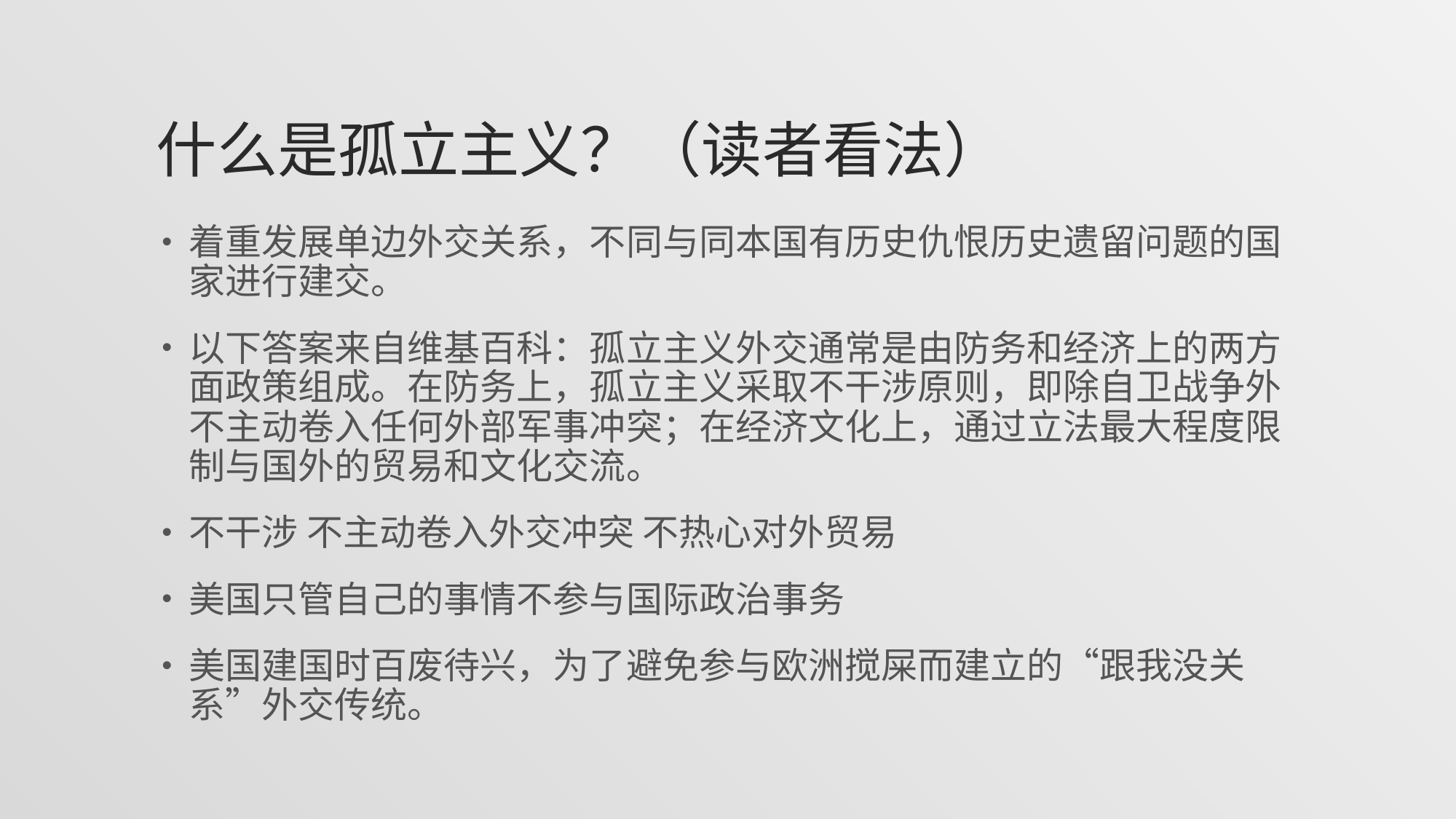

# 什么是孤立主义？（读者看法）
着重发展单边外交关系，不同与同本国有历史仇恨历史遗留问题的国家进行建交。
以下答案来自维基百科：孤立主义外交通常是由防务和经济上的两方面政策组成。在防务上，孤立主义采取不干涉原则，即除自卫战争外不主动卷入任何外部军事冲突；在经济文化上，通过立法最大程度限制与国外的贸易和文化交流。
不干涉 不主动卷入外交冲突 不热心对外贸易
美国只管自己的事情不参与国际政治事务
美国建国时百废待兴，为了避免参与欧洲搅屎而建立的“跟我没关系”外交传统。